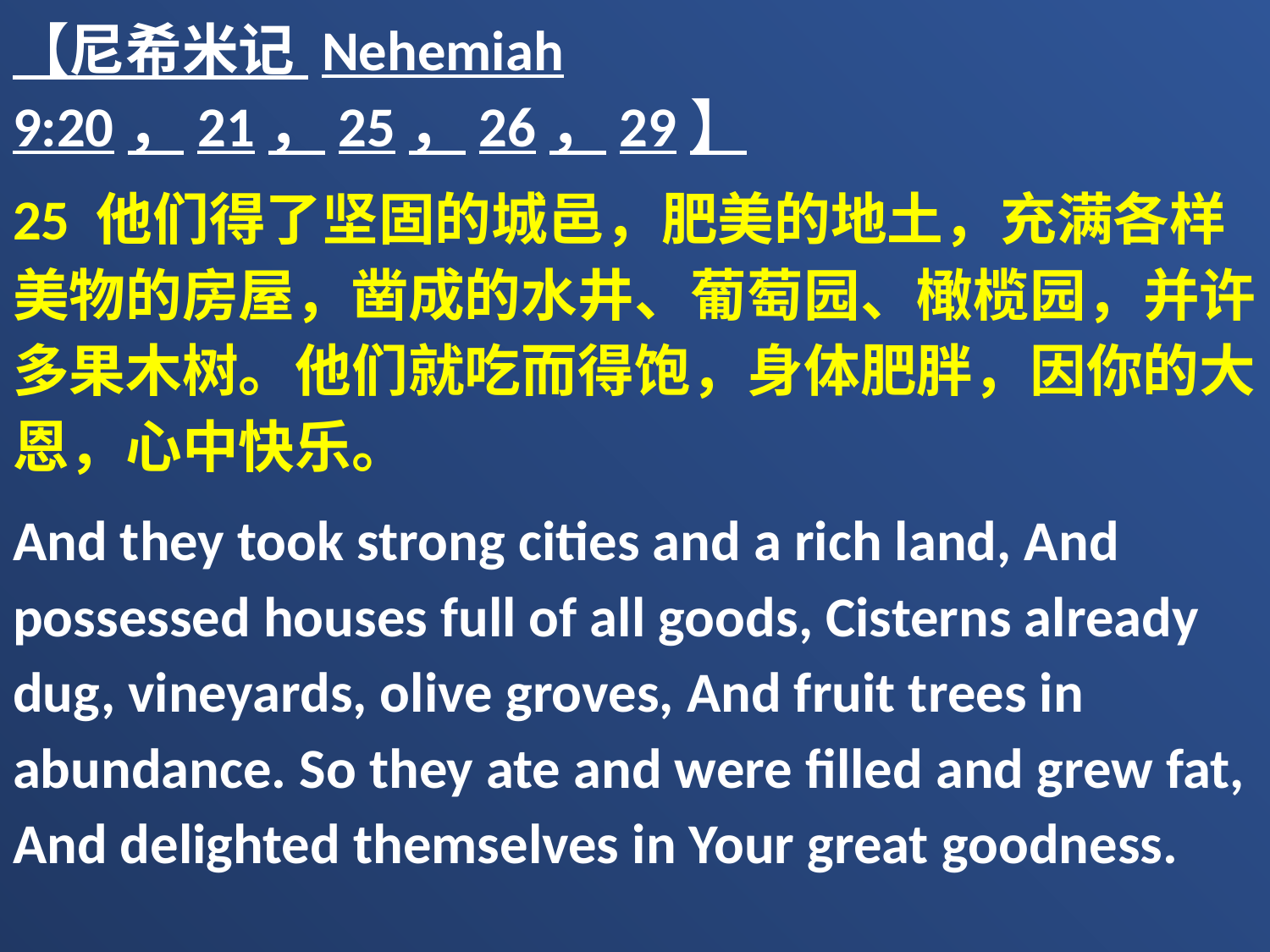

【尼希米记 Nehemiah 9:20，21，25，26，29】
25 他们得了坚固的城邑，肥美的地土，充满各样美物的房屋，凿成的水井、葡萄园、橄榄园，并许多果木树。他们就吃而得饱，身体肥胖，因你的大恩，心中快乐。
And they took strong cities and a rich land, And possessed houses full of all goods, Cisterns already dug, vineyards, olive groves, And fruit trees in abundance. So they ate and were filled and grew fat, And delighted themselves in Your great goodness.